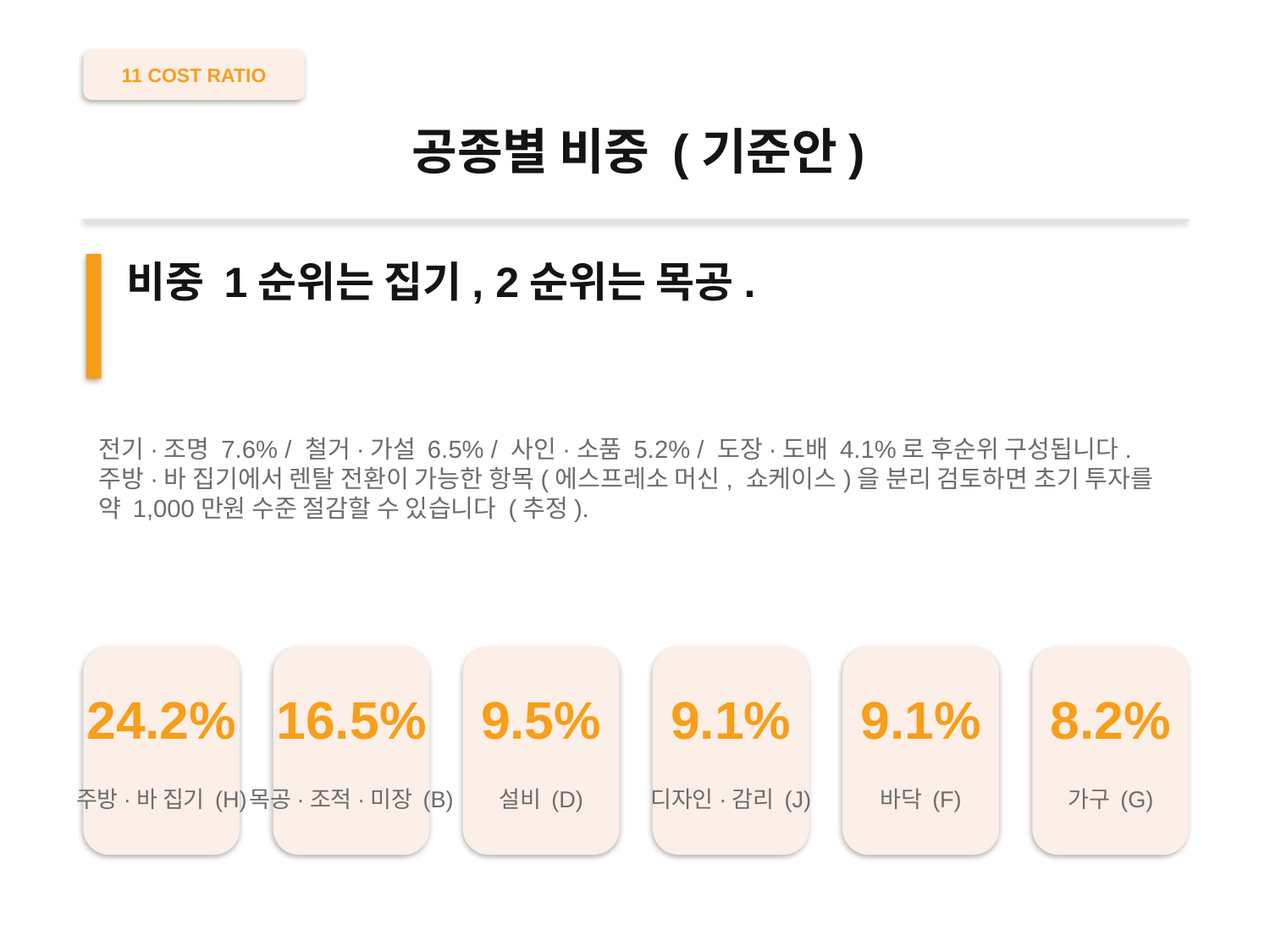

11 COST RATIO
공종별 비중 (기준안)

비중 1순위는 집기, 2순위는 목공.

전기·조명 7.6% / 철거·가설 6.5% / 사인·소품 5.2% / 도장·도배 4.1%로 후순위 구성됩니다. 주방·바 집기에서 렌탈 전환이 가능한 항목(에스프레소 머신, 쇼케이스)을 분리 검토하면 초기 투자를 약 1,000만원 수준 절감할 수 있습니다 (추정).

24.2%
16.5%
9.5%
9.1%
9.1%
8.2%
주방·바 집기 (H)
목공·조적·미장 (B)
설비 (D)
디자인·감리 (J)
바닥 (F)
가구 (G)